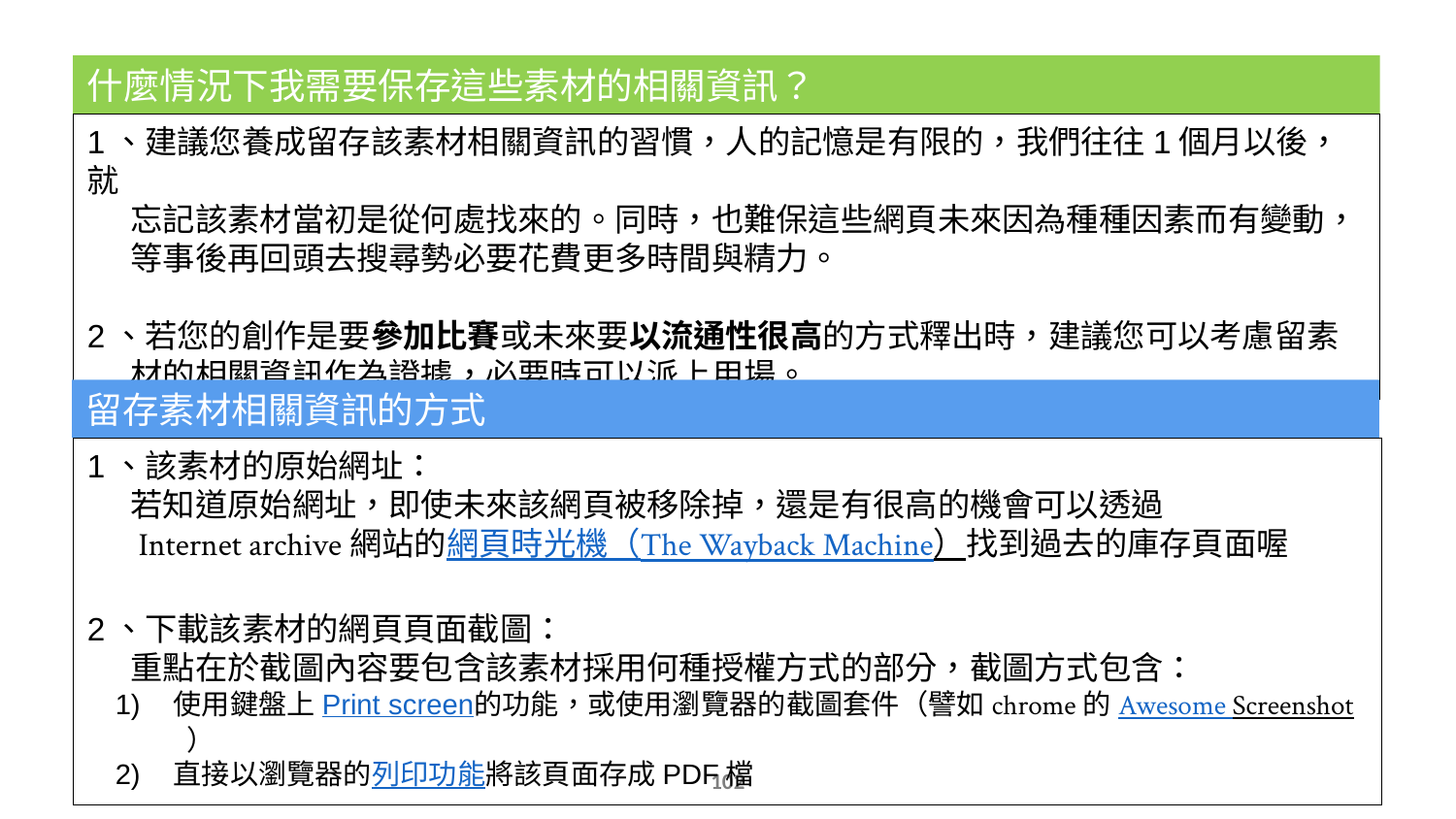

什麼情況下我需要保存這些素材的相關資訊？
1、建議您養成留存該素材相關資訊的習慣，人的記憶是有限的，我們往往1個月以後，就
      忘記該素材當初是從何處找來的。同時，也難保這些網頁未來因為種種因素而有變動，
      等事後再回頭去搜尋勢必要花費更多時間與精力。

2、若您的創作是要參加比賽或未來要以流通性很高的方式釋出時，建議您可以考慮留素
      材的相關資訊作為證據，必要時可以派上用場。
留存素材相關資訊的方式
1、該素材的原始網址：
      若知道原始網址，即使未來該網頁被移除掉，還是有很高的機會可以透過
      Internet archive網站的網頁時光機（The Wayback Machine）找到過去的庫存頁面喔

2、下載該素材的網頁頁面截圖：
      重點在於截圖內容要包含該素材採用何種授權方式的部分，截圖方式包含：
使用鍵盤上Print screen的功能，或使用瀏覽器的截圖套件（譬如chrome的Awesome Screenshot ）
直接以瀏覽器的列印功能將該頁面存成PDF檔
102